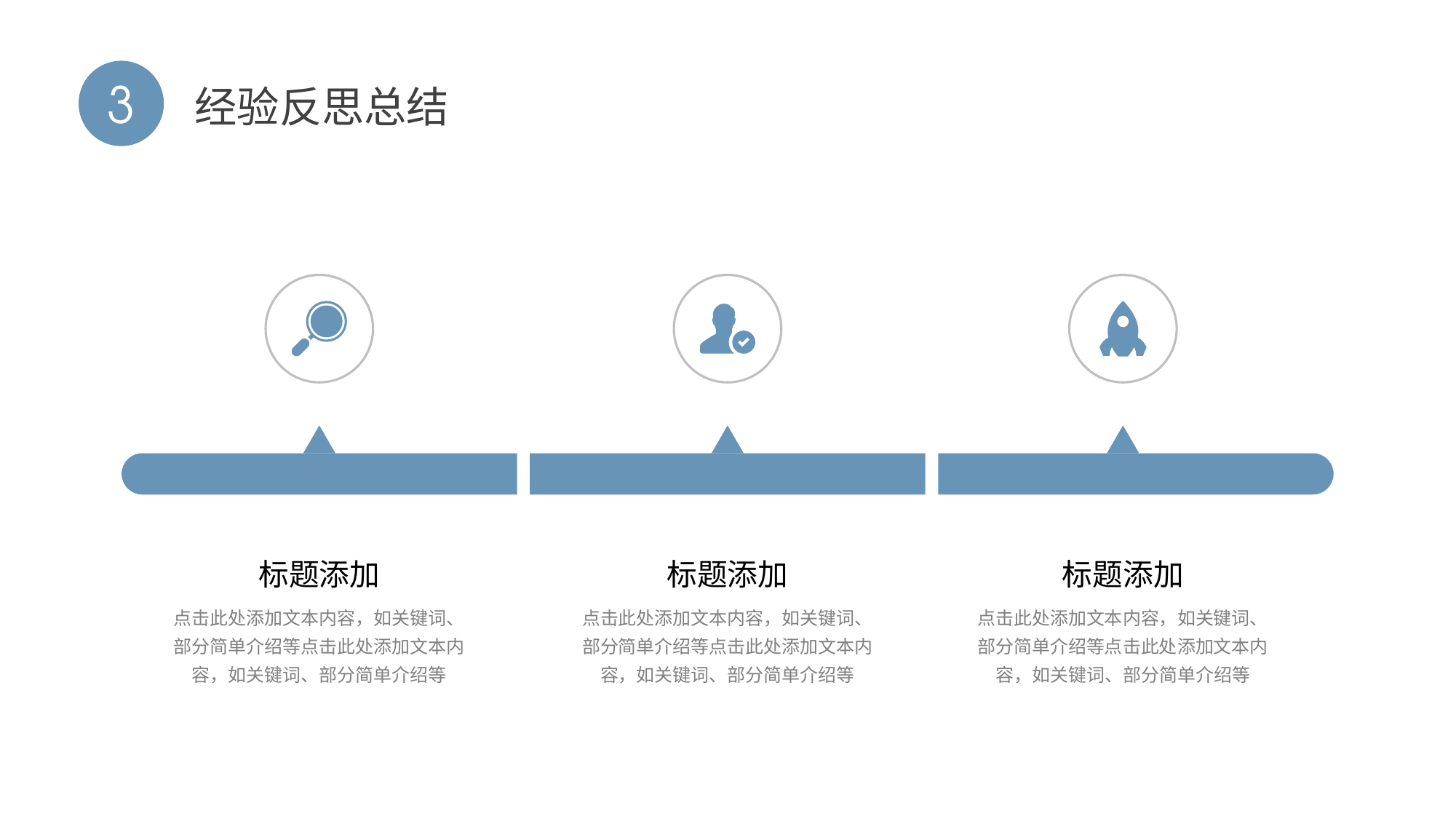

3
经验反思总结

标题添加
点击此处添加文本内容，如关键词、部分简单介绍等点击此处添加文本内容，如关键词、部分简单介绍等
标题添加
点击此处添加文本内容，如关键词、部分简单介绍等点击此处添加文本内容，如关键词、部分简单介绍等
标题添加
点击此处添加文本内容，如关键词、部分简单介绍等点击此处添加文本内容，如关键词、部分简单介绍等